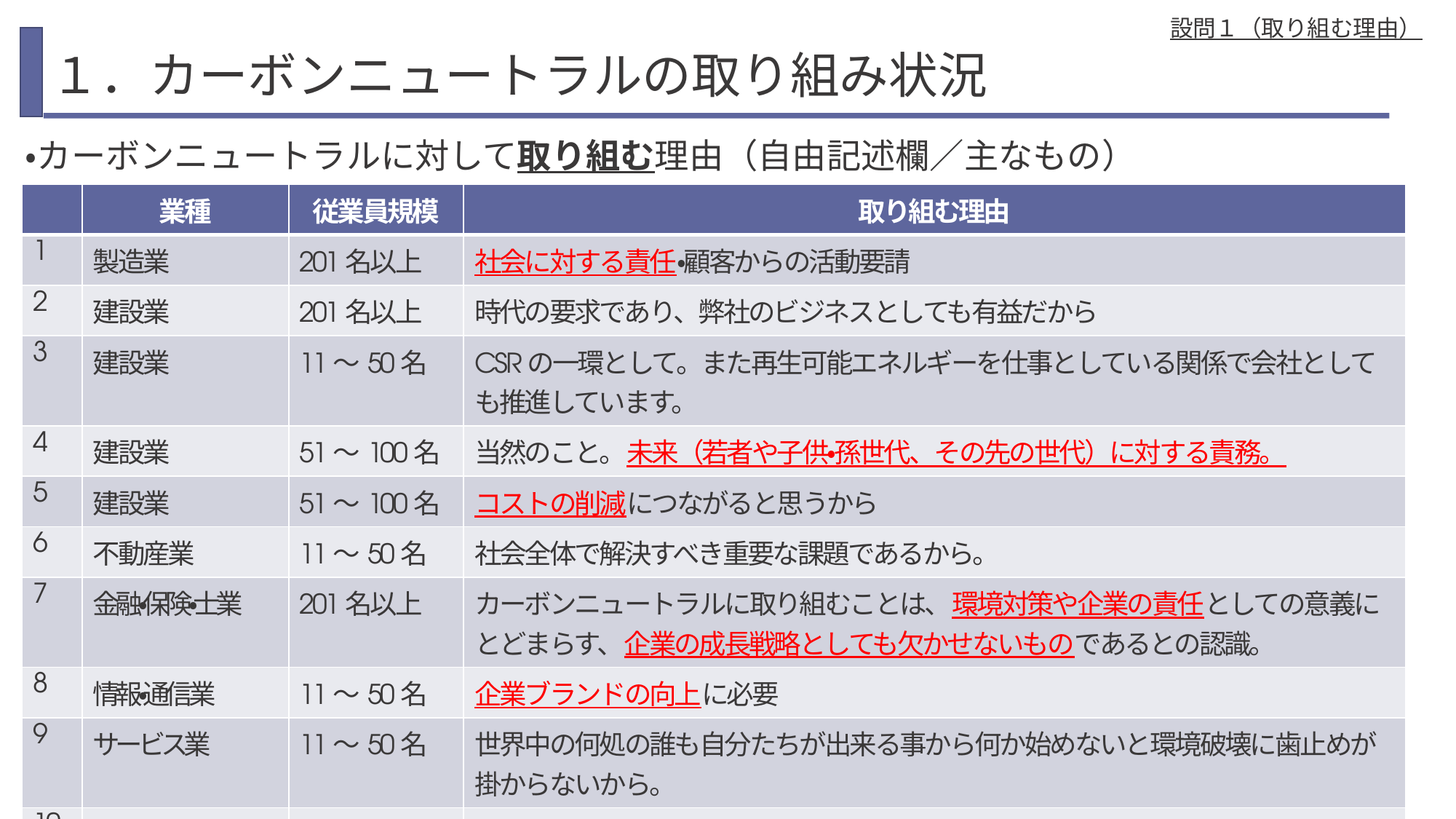

設問１（取り組む理由）
# １．カーボンニュートラルの取り組み状況
・カーボンニュートラルに対して取り組む理由（自由記述欄／主なもの）
|  | 業種 | 従業員規模 | 取り組む理由 |
| --- | --- | --- | --- |
| 1 | 製造業 | 201名以上 | 社会に対する責任・顧客からの活動要請 |
| 2 | 建設業 | 201名以上 | 時代の要求であり、弊社のビジネスとしても有益だから |
| 3 | 建設業 | 11～50名 | CSRの一環として。また再生可能エネルギーを仕事としている関係で会社としても推進しています。 |
| 4 | 建設業 | 51～100名 | 当然のこと。未来（若者や子供・孫世代、その先の世代）に対する責務。 |
| 5 | 建設業 | 51～100名 | コストの削減につながると思うから |
| 6 | 不動産業 | 11～50名 | 社会全体で解決すべき重要な課題であるから。 |
| 7 | 金融・保険・士業 | 201名以上 | カーボンニュートラルに取り組むことは、環境対策や企業の責任としての意義にとどまらす、企業の成長戦略としても欠かせないものであるとの認識。 |
| 8 | 情報・通信業 | 11～50名 | 企業ブランドの向上に必要 |
| 9 | サービス業 | 11～50名 | 世界中の何処の誰も自分たちが出来る事から何か始めないと環境破壊に歯止めが掛からないから。 |
| 10 | 卸売業・小売業 | 201名以上 | カーボンニュートラルが結果的にコストダウンにつながる。節電等 |
5